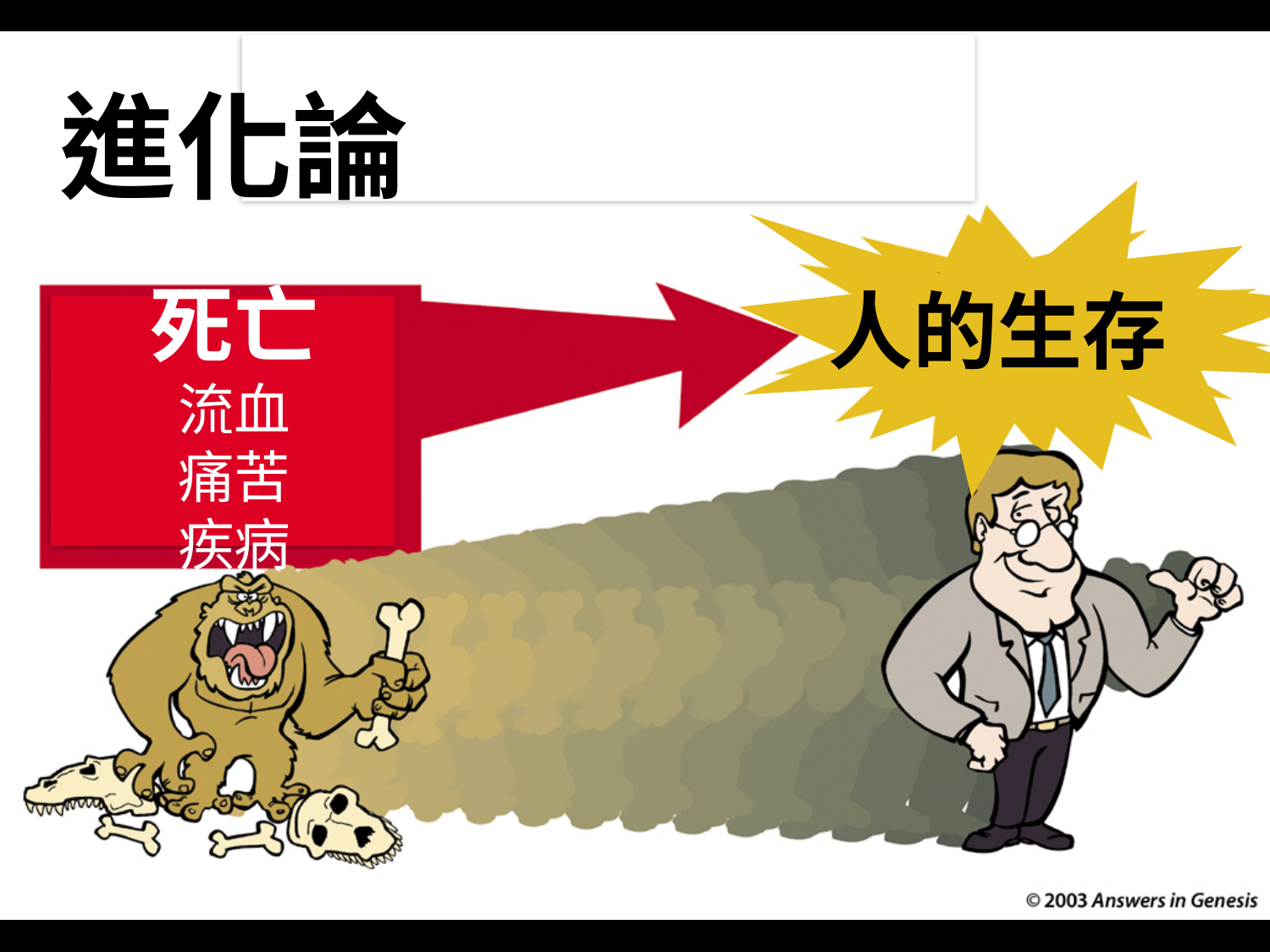

# Evolution: Death-Man 00413

進化論
死亡
流血
痛苦
疾病
人的生存